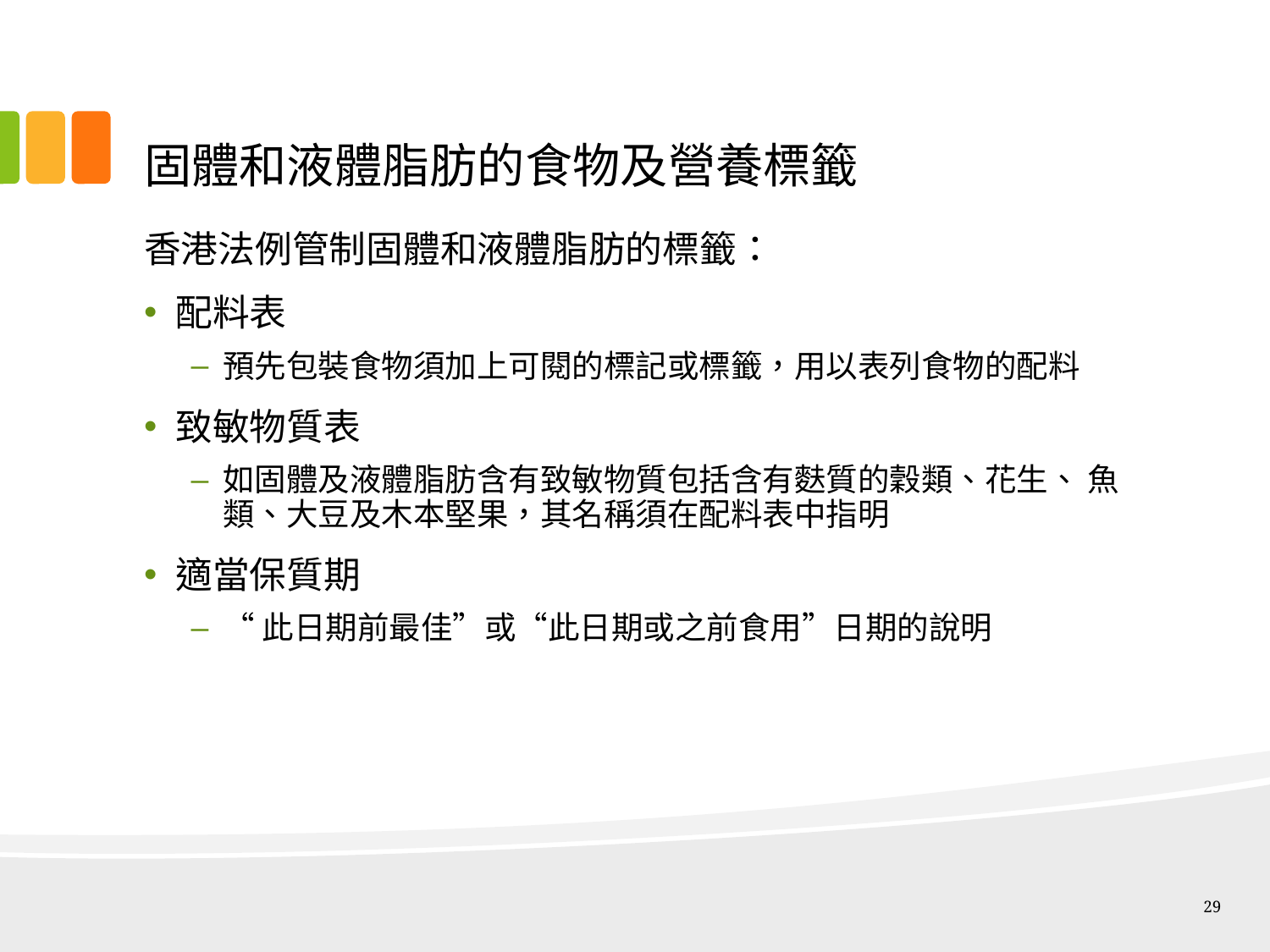

# 固體和液體脂肪的食物及營養標籤
香港法例管制固體和液體脂肪的標籤：
配料表
預先包裝食物須加上可閱的標記或標籤，用以表列食物的配料
致敏物質表
如固體及液體脂肪含有致敏物質包括含有麩質的穀類、花生、 魚類、大豆及木本堅果，其名稱須在配料表中指明
適當保質期
“此日期前最佳”或“此日期或之前食用”日期的說明

29